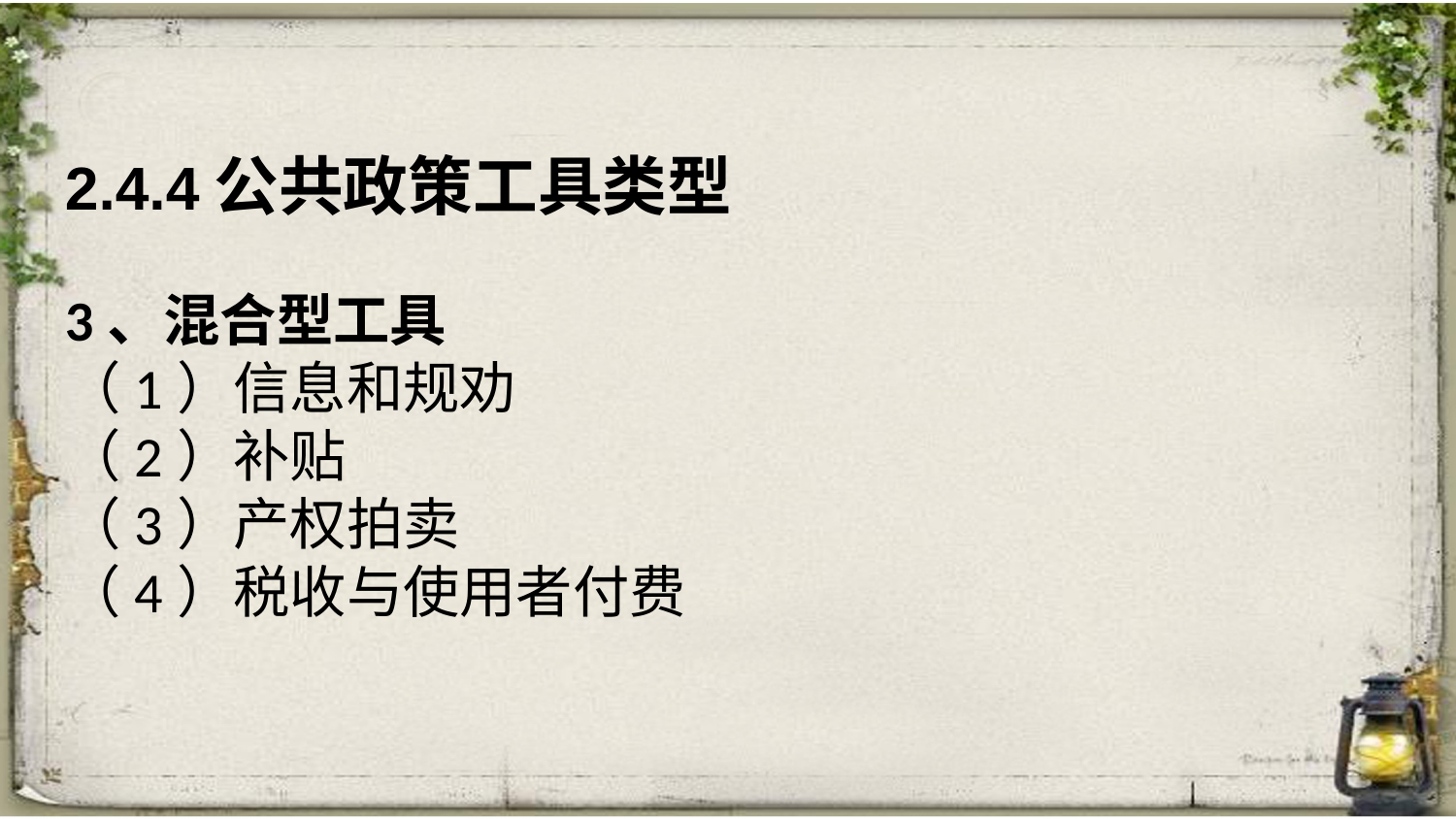

2.4.4公共政策工具类型

3、混合型工具
（1）信息和规劝
（2）补贴
（3）产权拍卖
（4）税收与使用者付费